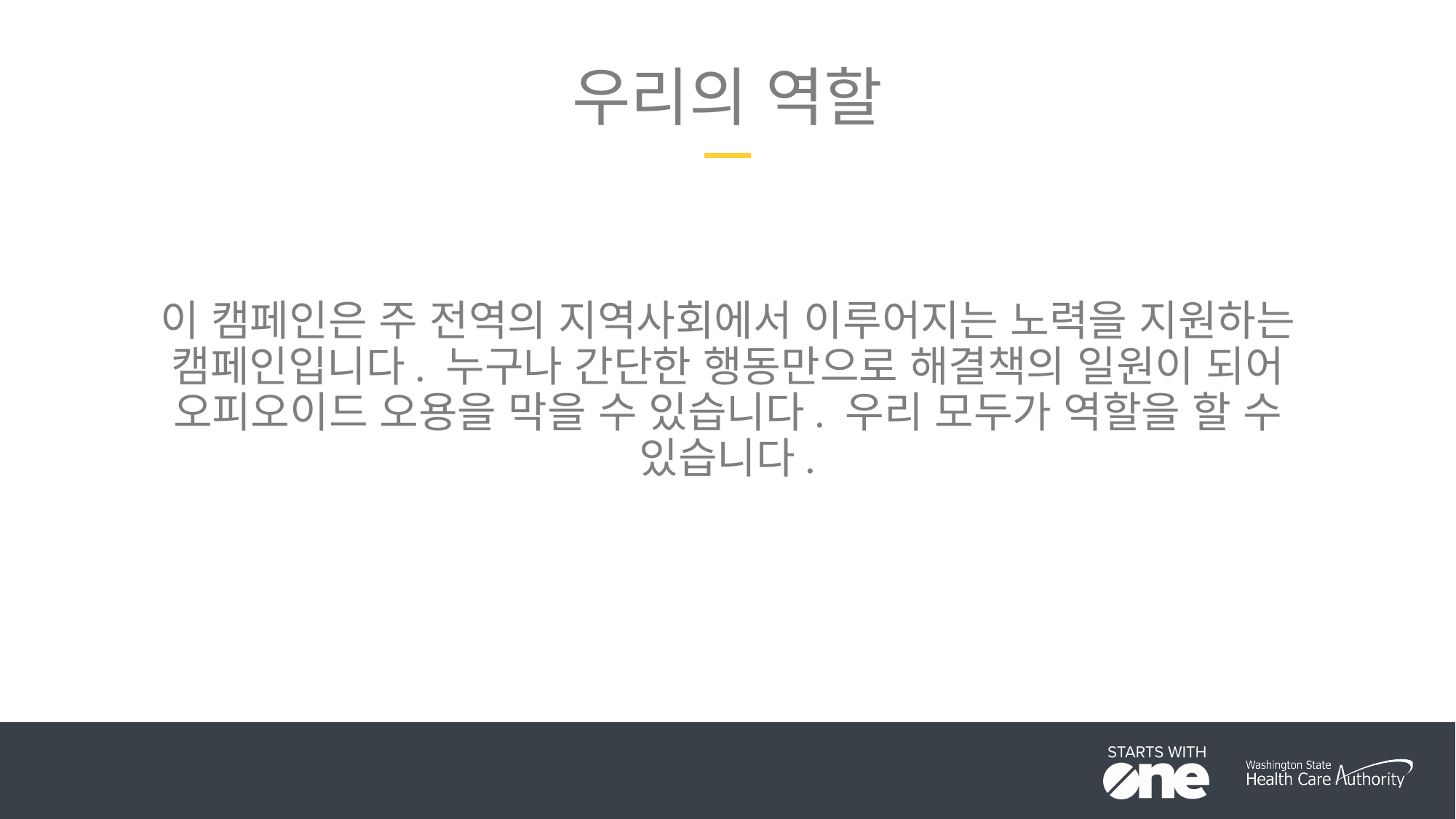

# 우리의 역할
이 캠페인은 주 전역의 지역사회에서 이루어지는 노력을 지원하는 캠페인입니다. 누구나 간단한 행동만으로 해결책의 일원이 되어 오피오이드 오용을 막을 수 있습니다. 우리 모두가 역할을 할 수 있습니다.